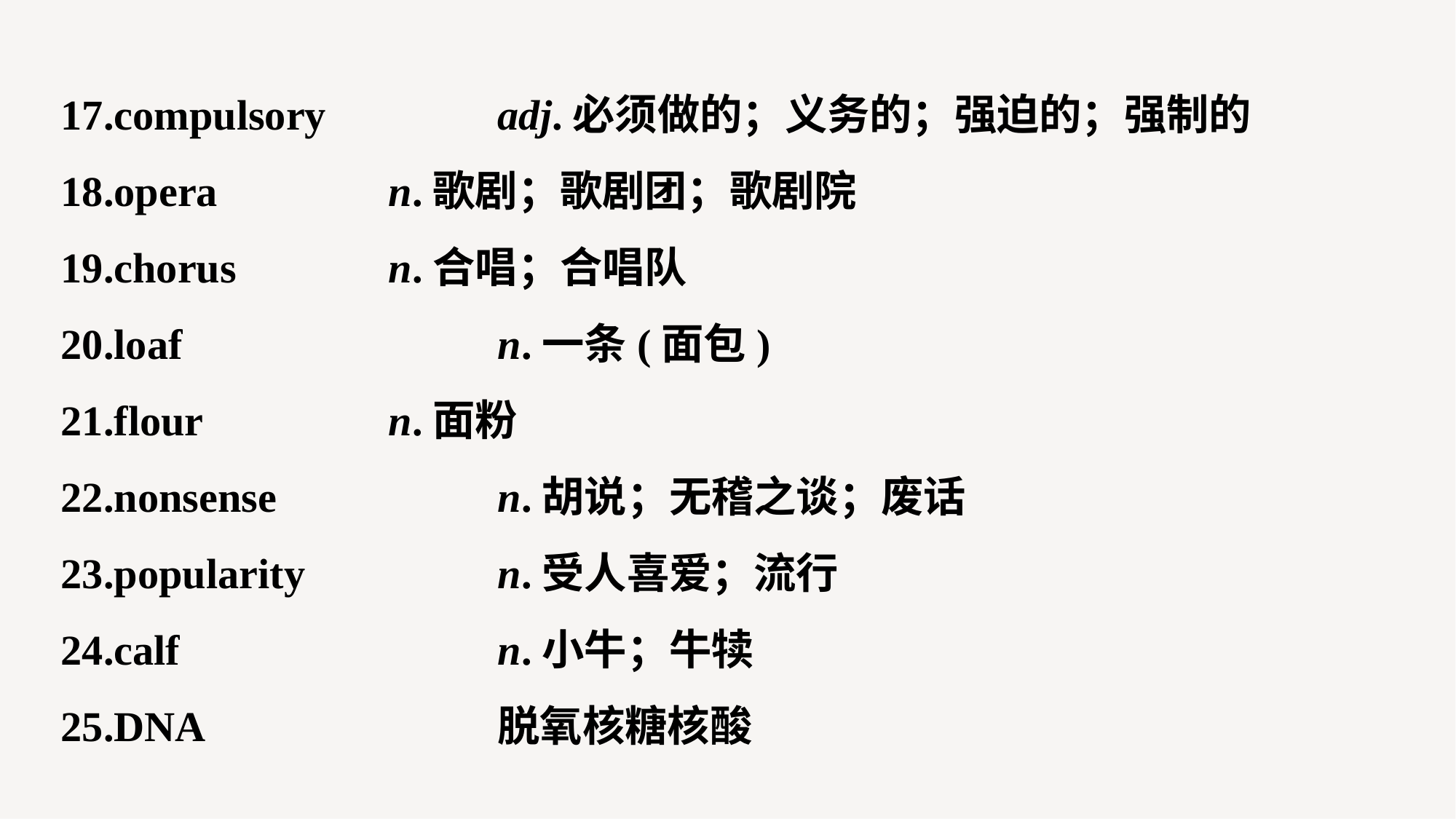

17.compulsory 		adj.必须做的；义务的；强迫的；强制的
18.opera 		n.歌剧；歌剧团；歌剧院
19.chorus 		n.合唱；合唱队
20.loaf 			n.一条(面包)
21.flour 		n.面粉
22.nonsense 		n.胡说；无稽之谈；废话
23.popularity 		n.受人喜爱；流行
24.calf 			n.小牛；牛犊
25.DNA			脱氧核糖核酸